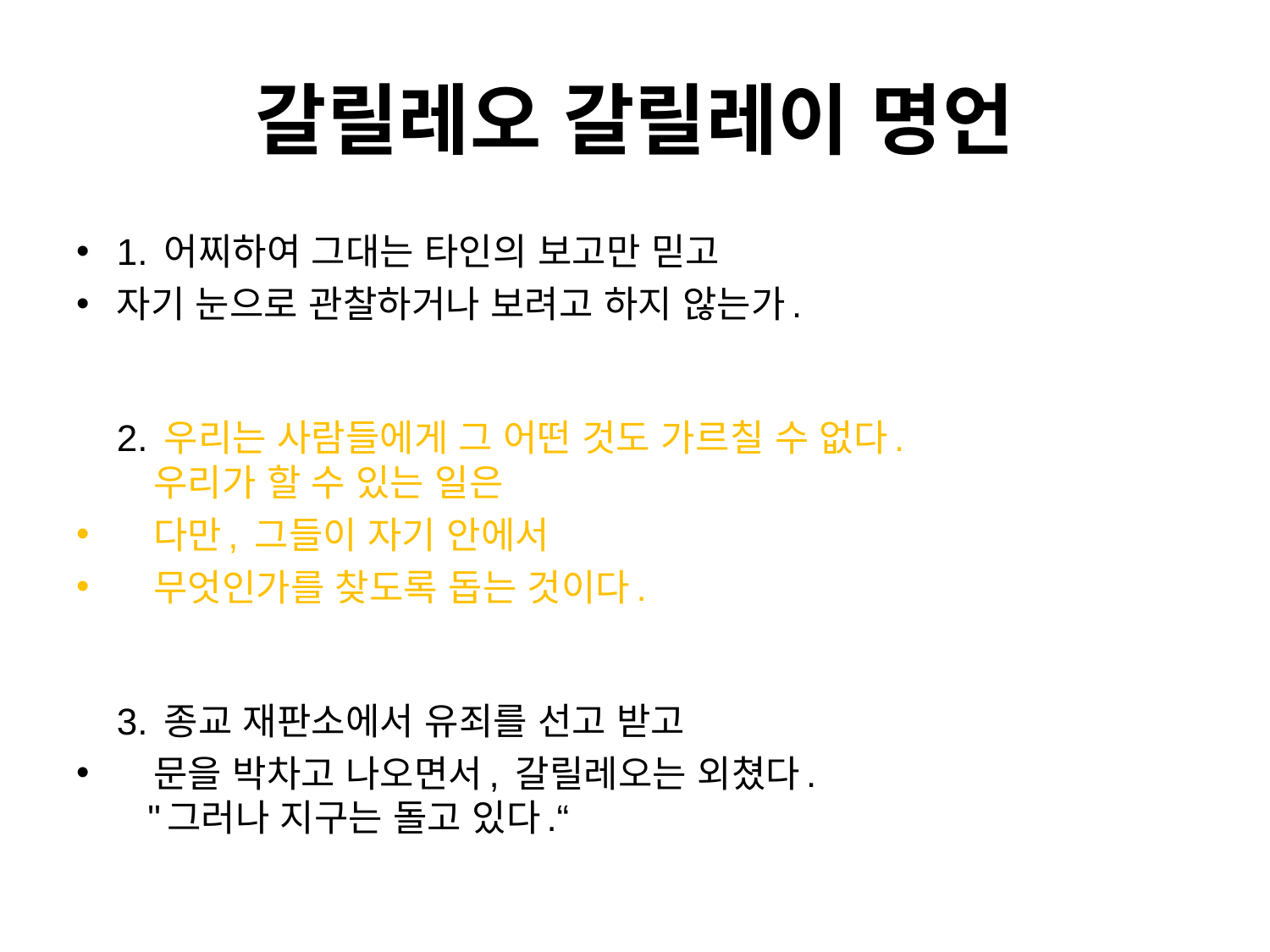

# 갈릴레오 갈릴레이 명언
1. 어찌하여 그대는 타인의 보고만 믿고
자기 눈으로 관찰하거나 보려고 하지 않는가.
2. 우리는 사람들에게 그 어떤 것도 가르칠 수 없다.
   우리가 할 수 있는 일은
   다만, 그들이 자기 안에서
   무엇인가를 찾도록 돕는 것이다.
3. 종교 재판소에서 유죄를 선고 받고
   문을 박차고 나오면서, 갈릴레오는 외쳤다.
   "그러나 지구는 돌고 있다.“